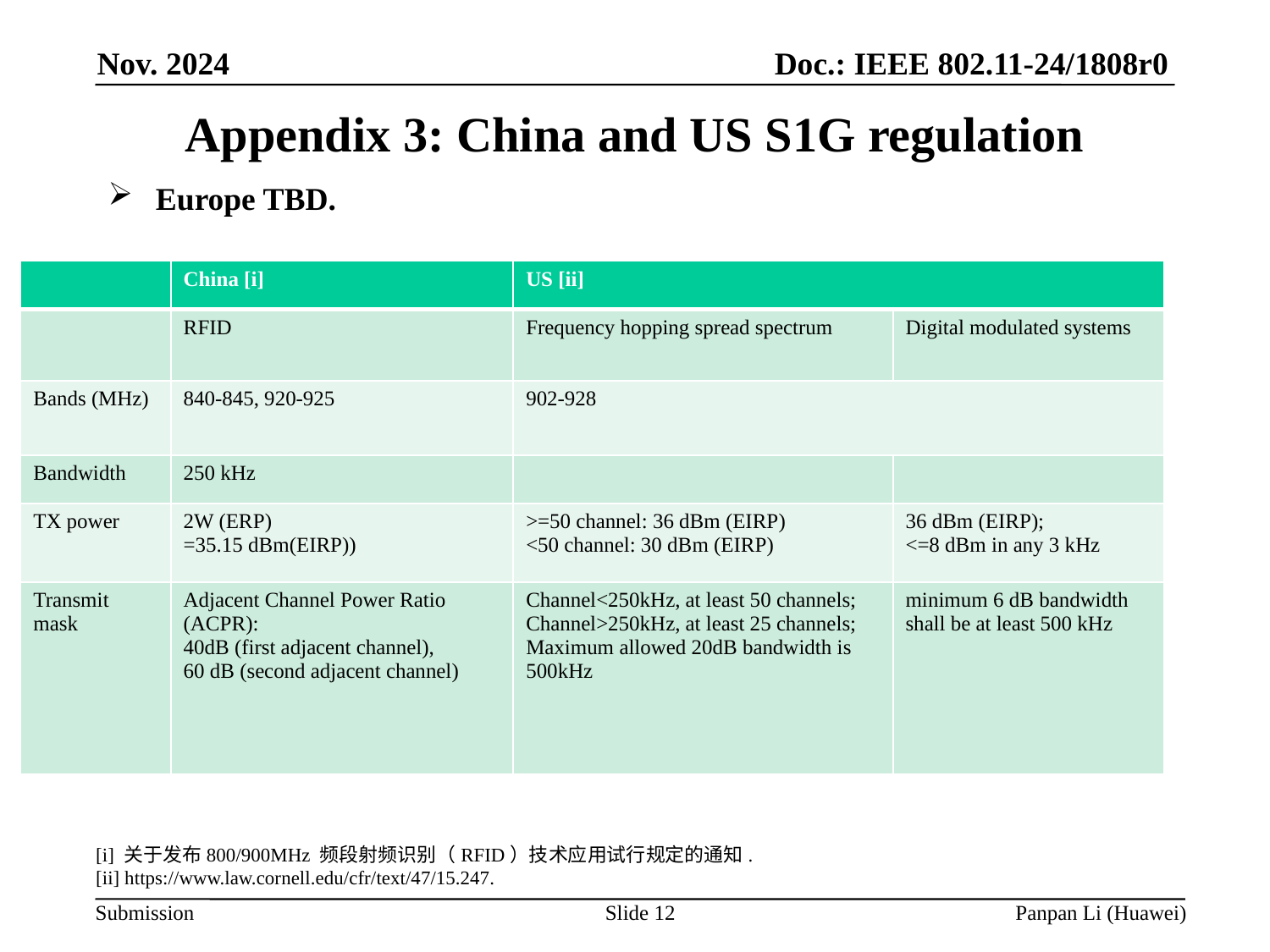

# Appendix 3: China and US S1G regulation
Europe TBD.
|  | China [i] | US [ii] |  |
| --- | --- | --- | --- |
|  | RFID | Frequency hopping spread spectrum | Digital modulated systems |
| Bands (MHz) | 840-845, 920-925 | 902-928 |  |
| Bandwidth | 250 kHz |  |  |
| TX power | 2W (ERP) =35.15 dBm(EIRP)) | >=50 channel: 36 dBm (EIRP) <50 channel: 30 dBm (EIRP) | 36 dBm (EIRP); <=8 dBm in any 3 kHz |
| Transmit mask | Adjacent Channel Power Ratio (ACPR): 40dB (first adjacent channel), 60 dB (second adjacent channel) | Channel<250kHz, at least 50 channels; Channel>250kHz, at least 25 channels; Maximum allowed 20dB bandwidth is 500kHz | minimum 6 dB bandwidth shall be at least 500 kHz |
[i] 关于发布800/900MHz 频段射频识别（RFID）技术应用试行规定的通知.
[ii] https://www.law.cornell.edu/cfr/text/47/15.247.
Slide 12
Panpan Li (Huawei)